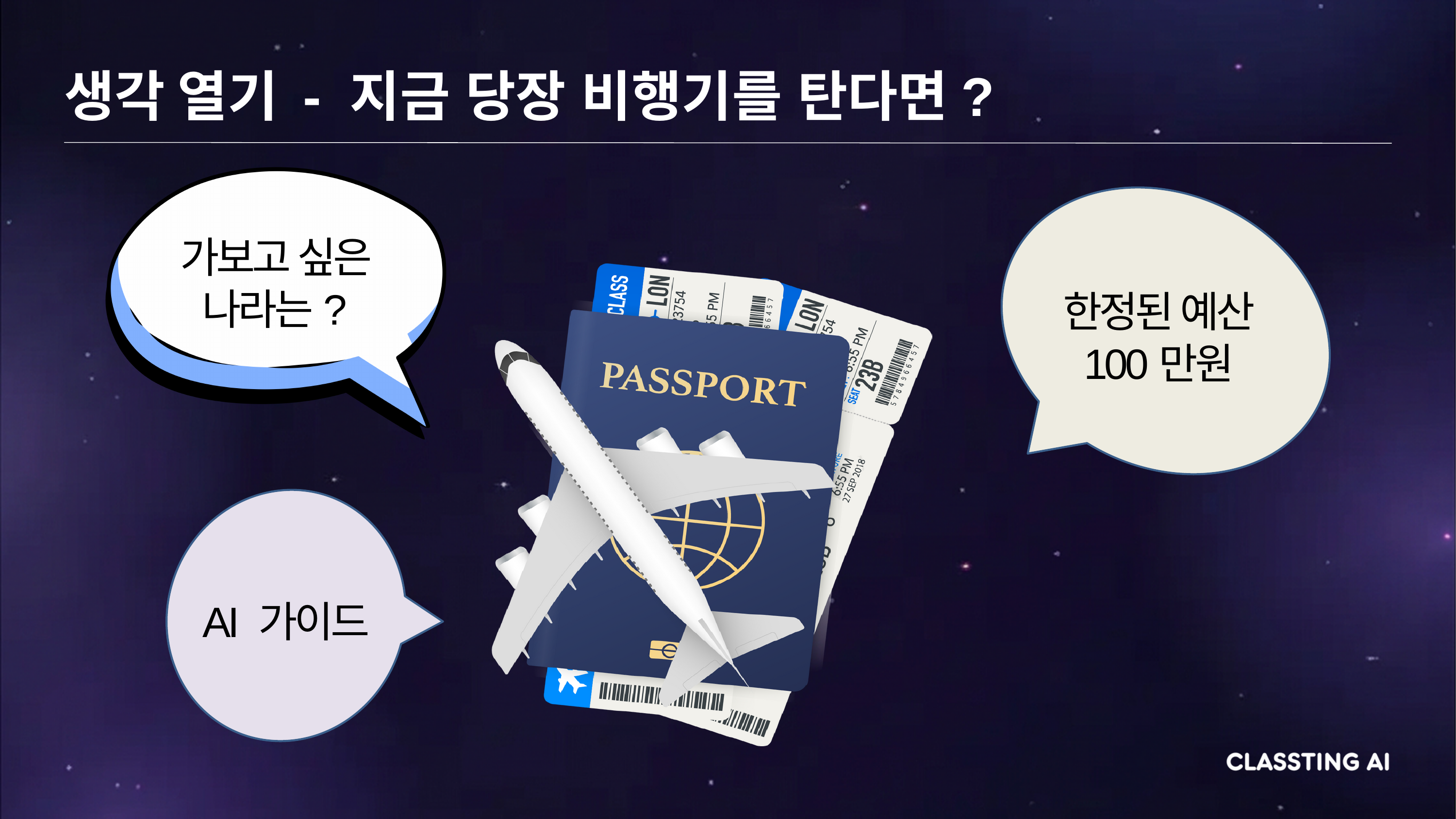

생각 열기 - 지금 당장 비행기를 탄다면?

가보고 싶은 나라는?

한정된 예산
100만원

AI 가이드